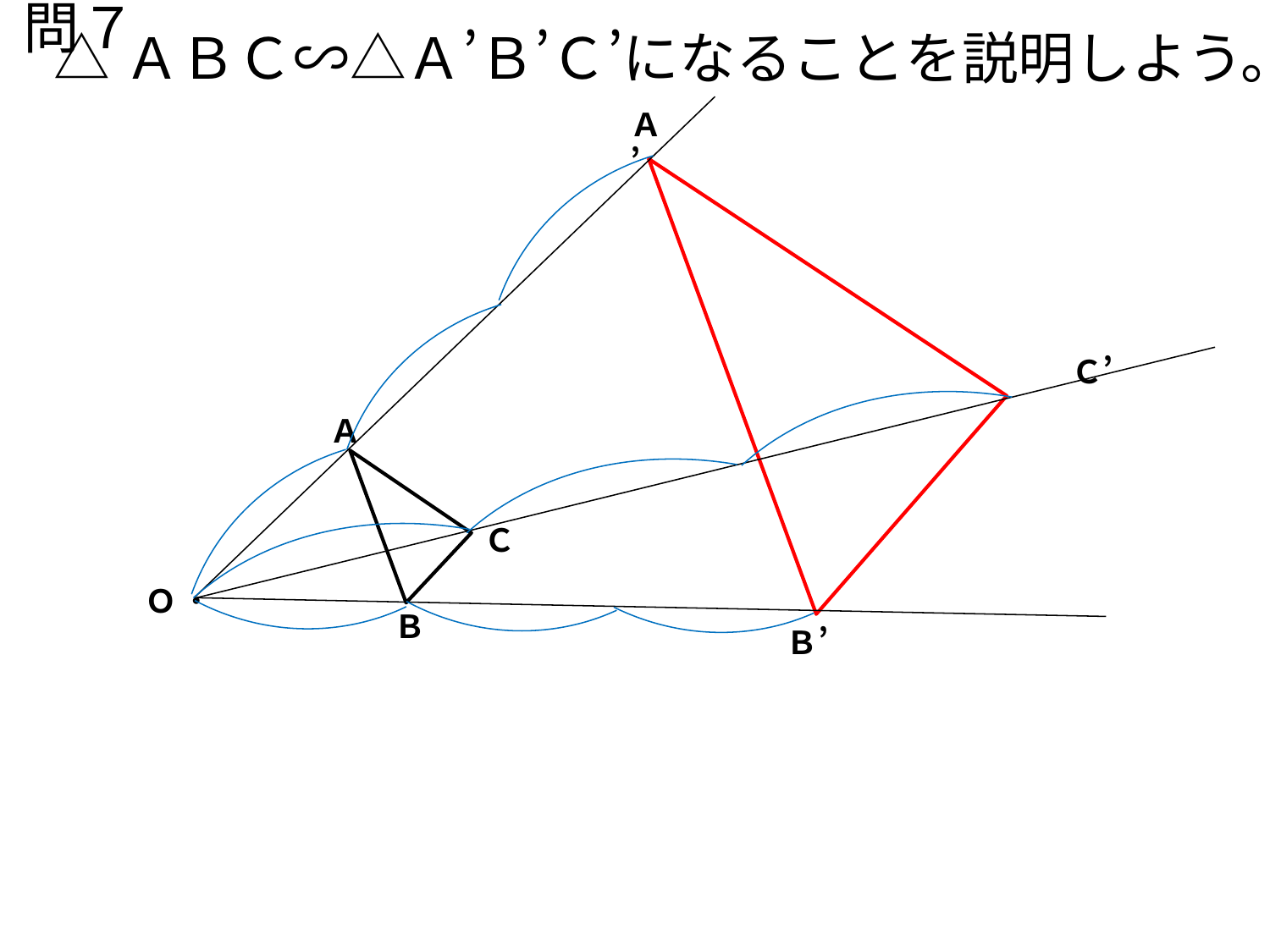

# 問７
△ＡＢＣ∽△Ａ’Ｂ’Ｃ’になることを説明しよう。

Ｃ’

Ａ’
Ｂ’

Ｃ

Ａ
Ｂ
Ｏ
・